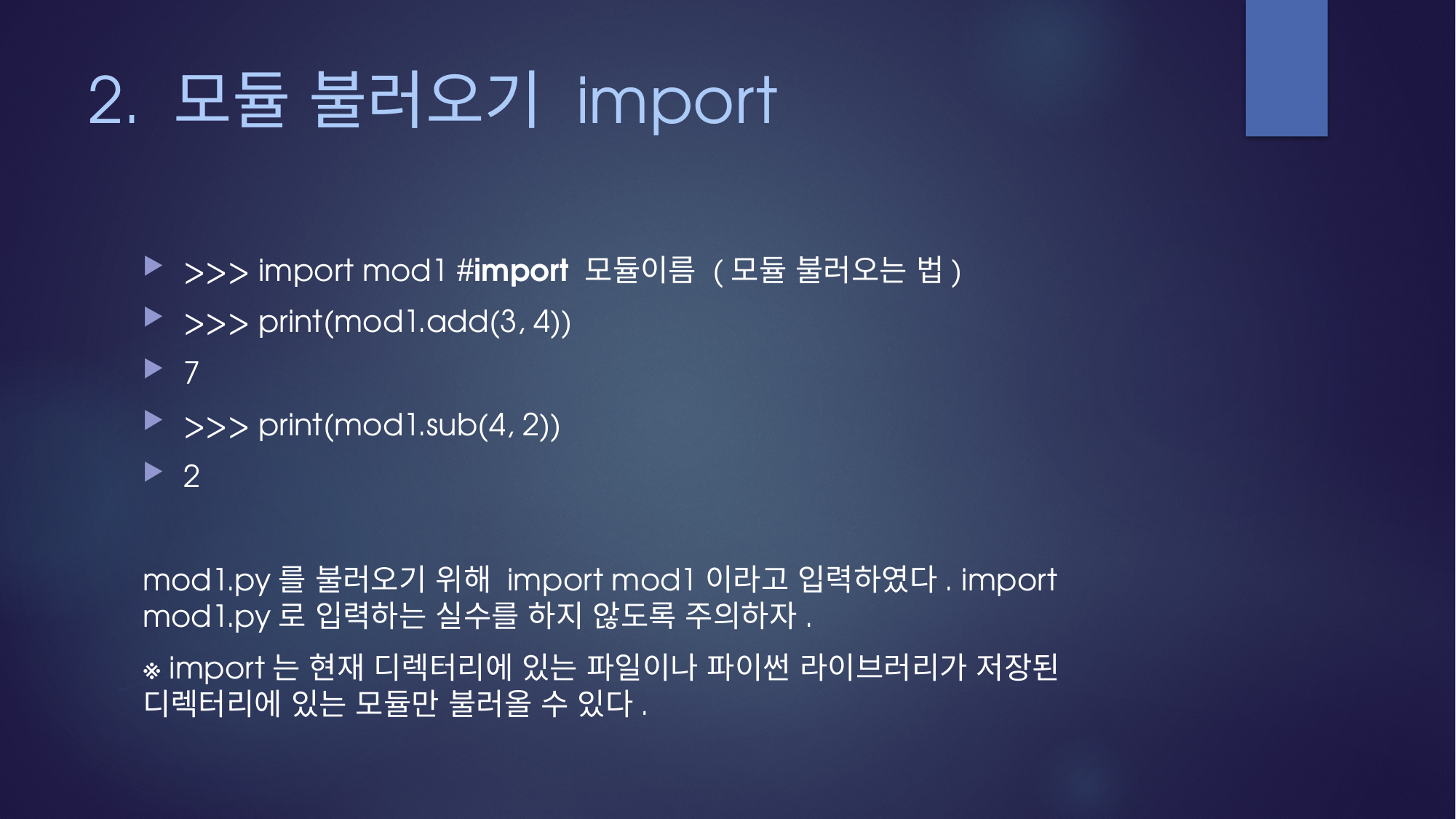

# 2. 모듈 불러오기 import
>>> import mod1 #import 모듈이름 (모듈 불러오는 법)
>>> print(mod1.add(3, 4))
7
>>> print(mod1.sub(4, 2))
2

mod1.py를 불러오기 위해 import mod1이라고 입력하였다. import mod1.py로 입력하는 실수를 하지 않도록 주의하자.
※ import는 현재 디렉터리에 있는 파일이나 파이썬 라이브러리가 저장된 디렉터리에 있는 모듈만 불러올 수 있다.